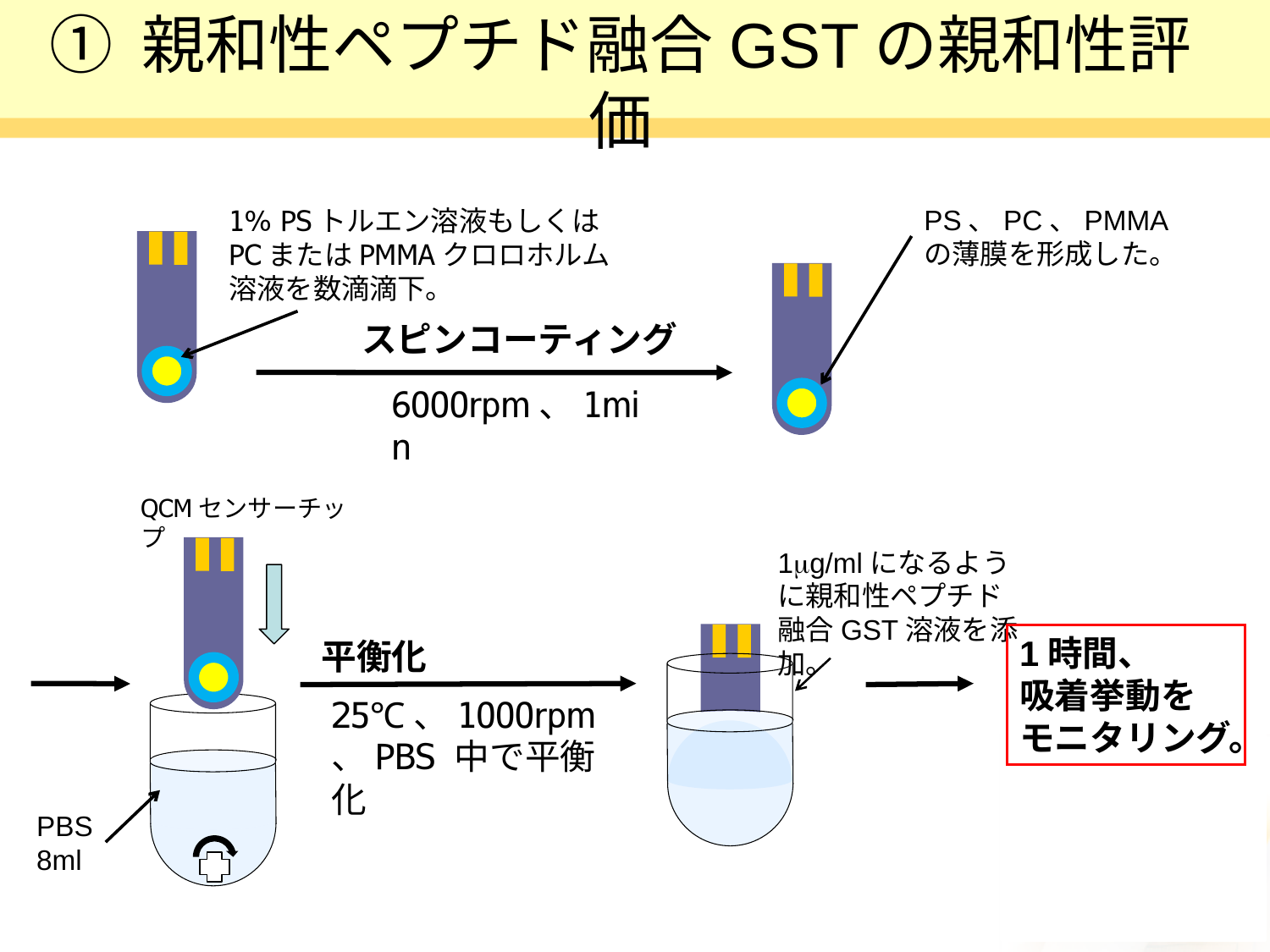

# ① 親和性ペプチド融合GSTの親和性評価
PS、PC、PMMA
の薄膜を形成した。
1% PSトルエン溶液もしくはPCまたはPMMAクロロホルム溶液を数滴滴下。

スピンコーティング
6000rpm、1min
QCMセンサーチップ

1μg/mlになるように親和性ペプチド融合GST溶液を添加。

1時間、
吸着挙動を
モニタリング。
平衡化

25℃、1000rpm、PBS 中で平衡化

PBS
8ml